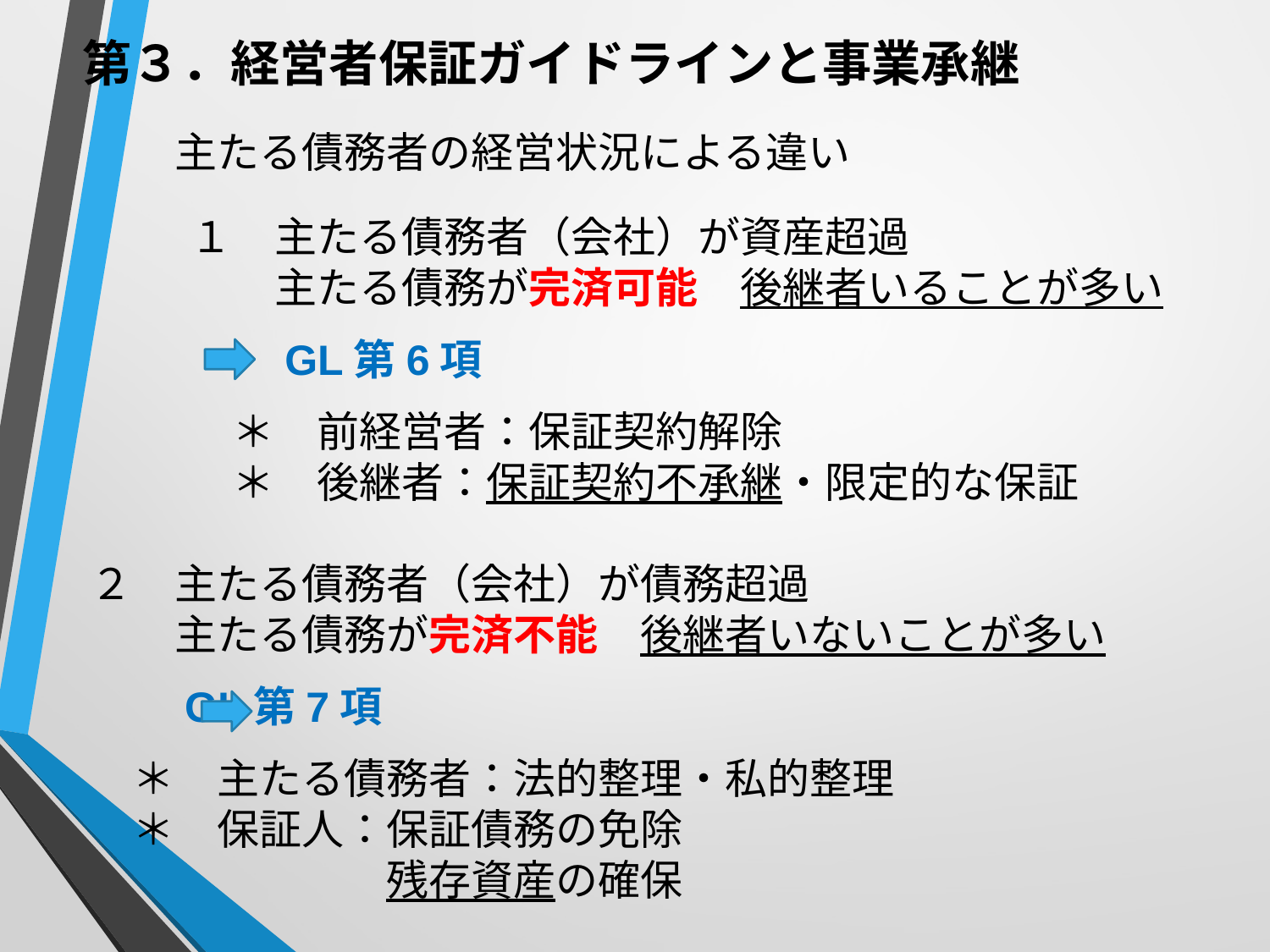

第３．経営者保証ガイドラインと事業承継

　　　主たる債務者の経営状況による違い

　１　主たる債務者（会社）が資産超過
　　　主たる債務が完済可能　後継者いることが多い

　　　GL第6項

　　＊　前経営者：保証契約解除
　　＊　後継者：保証契約不承継・限定的な保証

　２　主たる債務者（会社）が債務超過
　　　主たる債務が完済不能　後継者いないことが多い

　　　GL第7項

　　＊　主たる債務者：法的整理・私的整理
　　＊　保証人：保証債務の免除
　　　　　　　　残存資産の確保